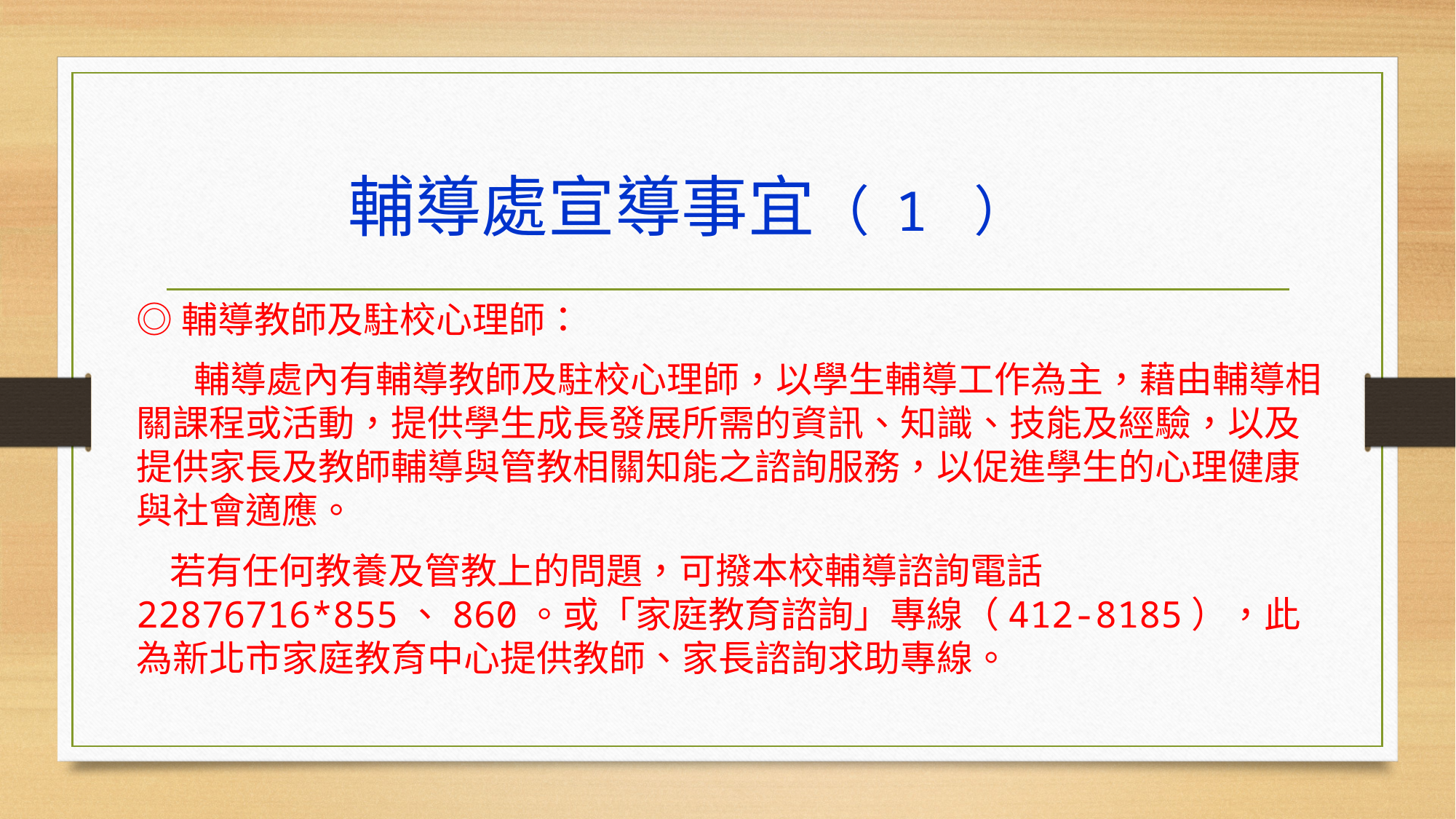

# 輔導處宣導事宜（ 1 ）
◎輔導教師及駐校心理師：
      輔導處內有輔導教師及駐校心理師，以學生輔導工作為主，藉由輔導相關課程或活動，提供學生成長發展所需的資訊、知識、技能及經驗，以及提供家長及教師輔導與管教相關知能之諮詢服務，以促進學生的心理健康與社會適應。
   若有任何教養及管教上的問題，可撥本校輔導諮詢電話22876716*855、860。或「家庭教育諮詢」專線（412-8185），此為新北市家庭教育中心提供教師、家長諮詢求助專線。